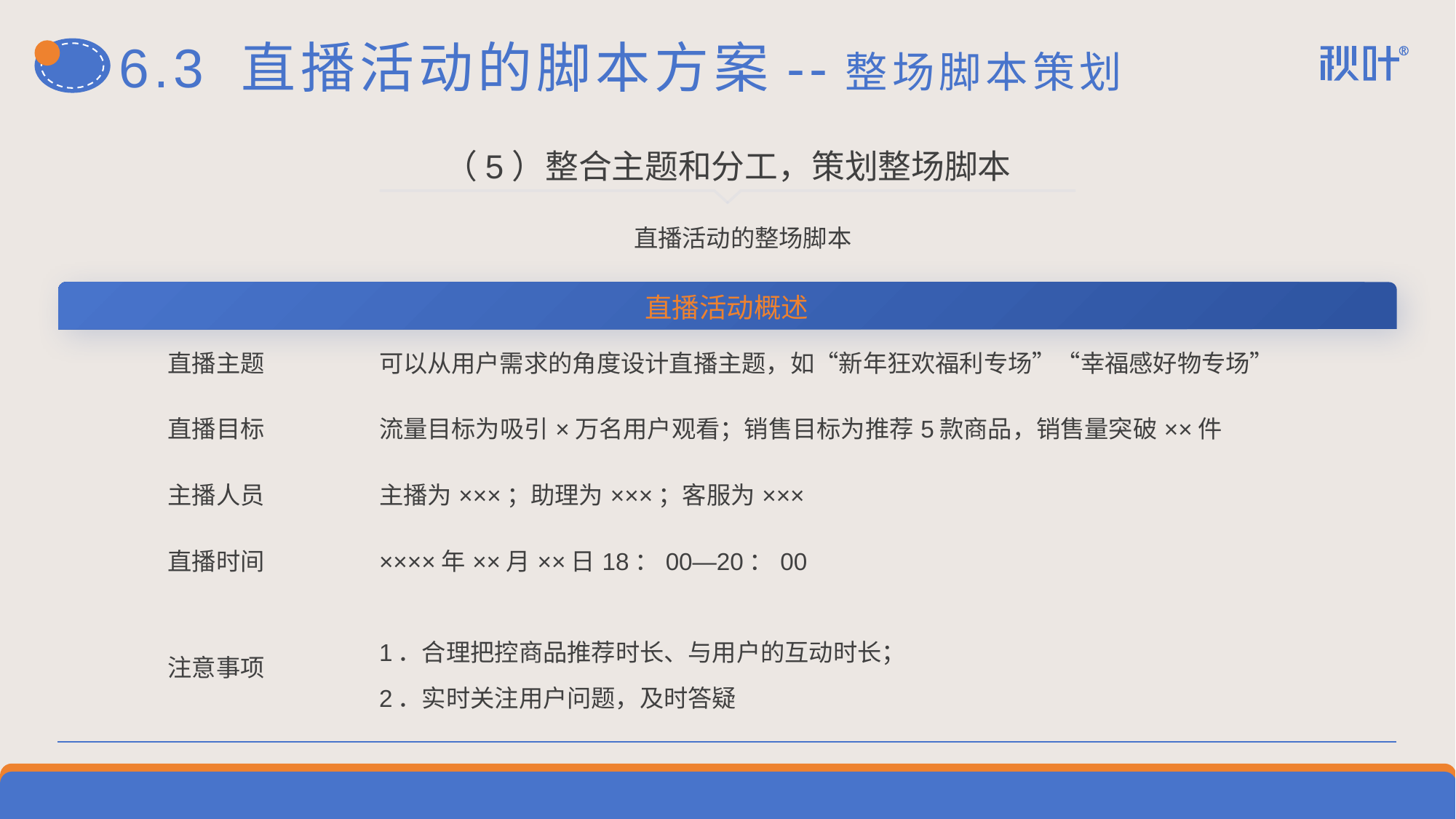

# 6.3 直播活动的脚本方案--整场脚本策划
（5）整合主题和分工，策划整场脚本

直播活动的整场脚本
| 直播活动概述 |  |
| --- | --- |
| 直播主题 | 可以从用户需求的角度设计直播主题，如“新年狂欢福利专场”“幸福感好物专场” |
| 直播目标 | 流量目标为吸引×万名用户观看；销售目标为推荐5款商品，销售量突破××件 |
| 主播人员 | 主播为×××；助理为×××；客服为××× |
| 直播时间 | ××××年××月××日18：00—20：00 |
| 注意事项 | 1．合理把控商品推荐时长、与用户的互动时长； 2．实时关注用户问题，及时答疑 |